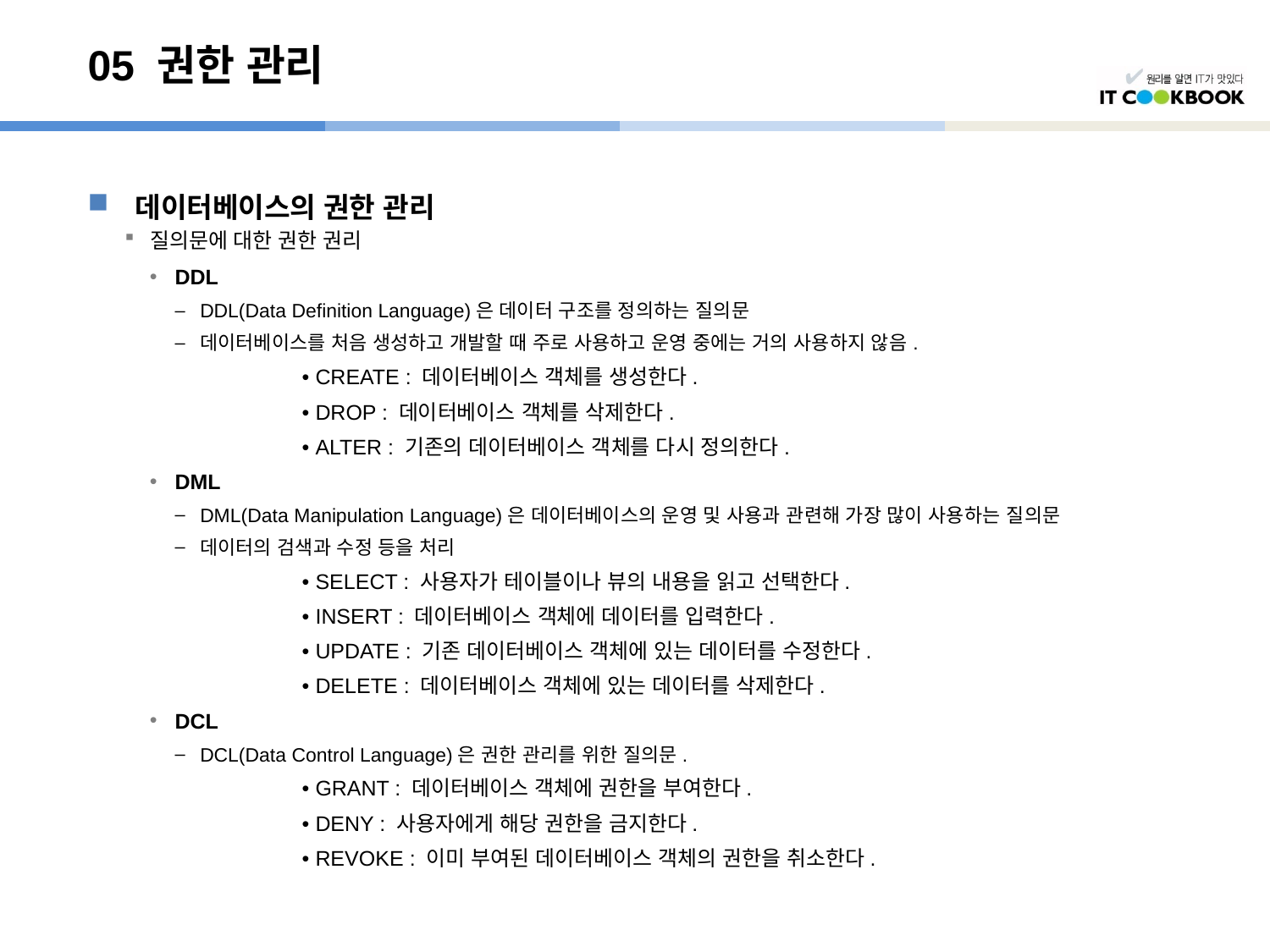

# 05 권한 관리
데이터베이스의 권한 관리
질의문에 대한 권한 권리
DDL
DDL(Data Definition Language)은 데이터 구조를 정의하는 질의문
데이터베이스를 처음 생성하고 개발할 때 주로 사용하고 운영 중에는 거의 사용하지 않음.
		• CREATE : 데이터베이스 객체를 생성한다.
		• DROP : 데이터베이스 객체를 삭제한다.
		• ALTER : 기존의 데이터베이스 객체를 다시 정의한다.
DML
DML(Data Manipulation Language)은 데이터베이스의 운영 및 사용과 관련해 가장 많이 사용하는 질의문
데이터의 검색과 수정 등을 처리
		• SELECT : 사용자가 테이블이나 뷰의 내용을 읽고 선택한다.
		• INSERT : 데이터베이스 객체에 데이터를 입력한다.
		• UPDATE : 기존 데이터베이스 객체에 있는 데이터를 수정한다.
		• DELETE : 데이터베이스 객체에 있는 데이터를 삭제한다.
DCL
DCL(Data Control Language)은 권한 관리를 위한 질의문.
		• GRANT : 데이터베이스 객체에 권한을 부여한다.
		• DENY : 사용자에게 해당 권한을 금지한다.
		• REVOKE : 이미 부여된 데이터베이스 객체의 권한을 취소한다.